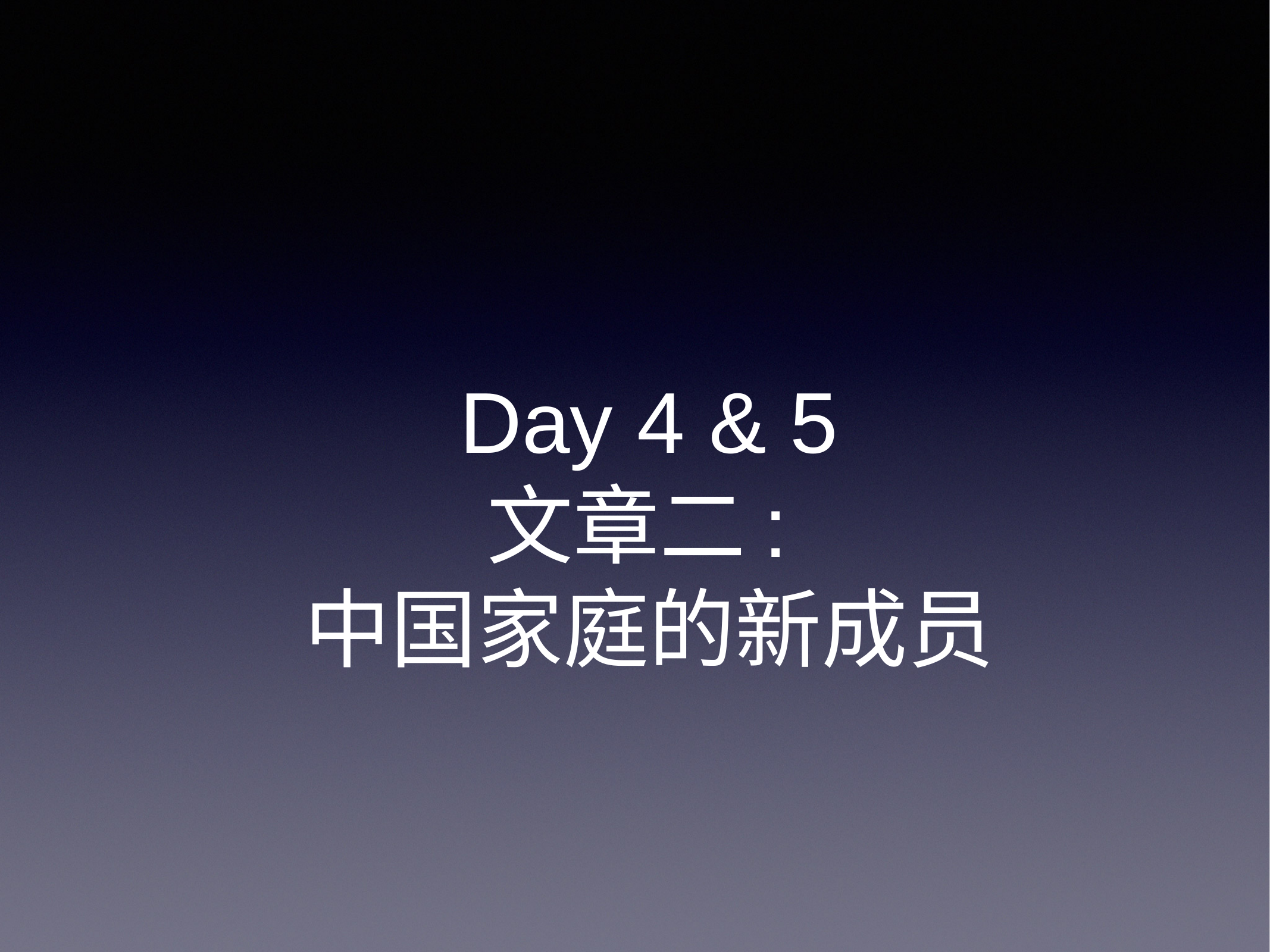

# Day 4 & 5 文章二:
中国家庭的新成员